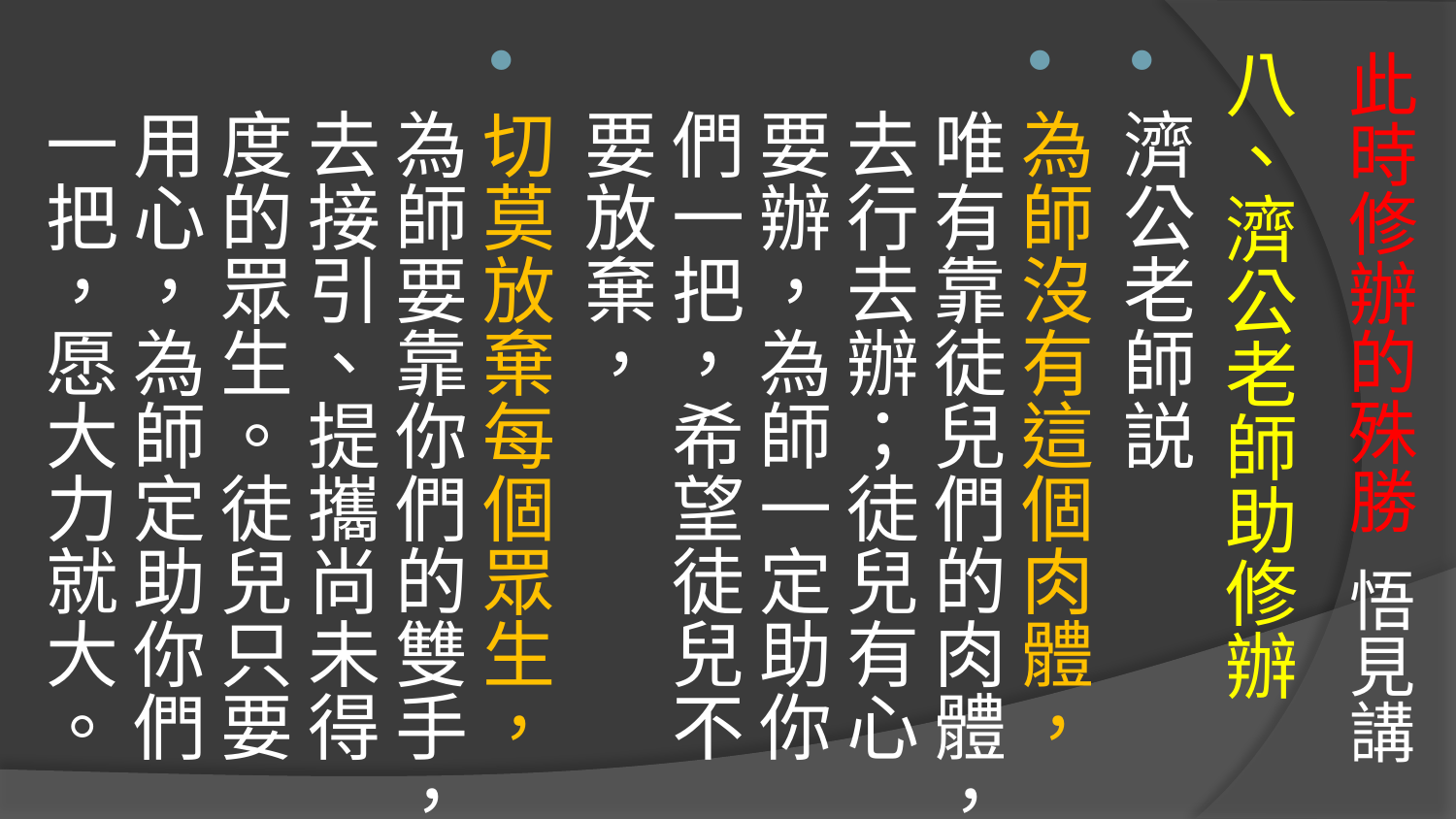

# 此時修辦的殊勝  悟見講
八、濟公老師助修辦
濟公老師説
為師沒有這個肉體，唯有靠徒兒們的肉體，去行去辦；徒兒有心要辦，為師一定助你們一把，希望徒兒不要放棄，
切莫放棄每個眾生，為師要靠你們的雙手，去接引、提攜尚未得度的眾生。徒兒只要用心，為師定助你們一把，愿大力就大。